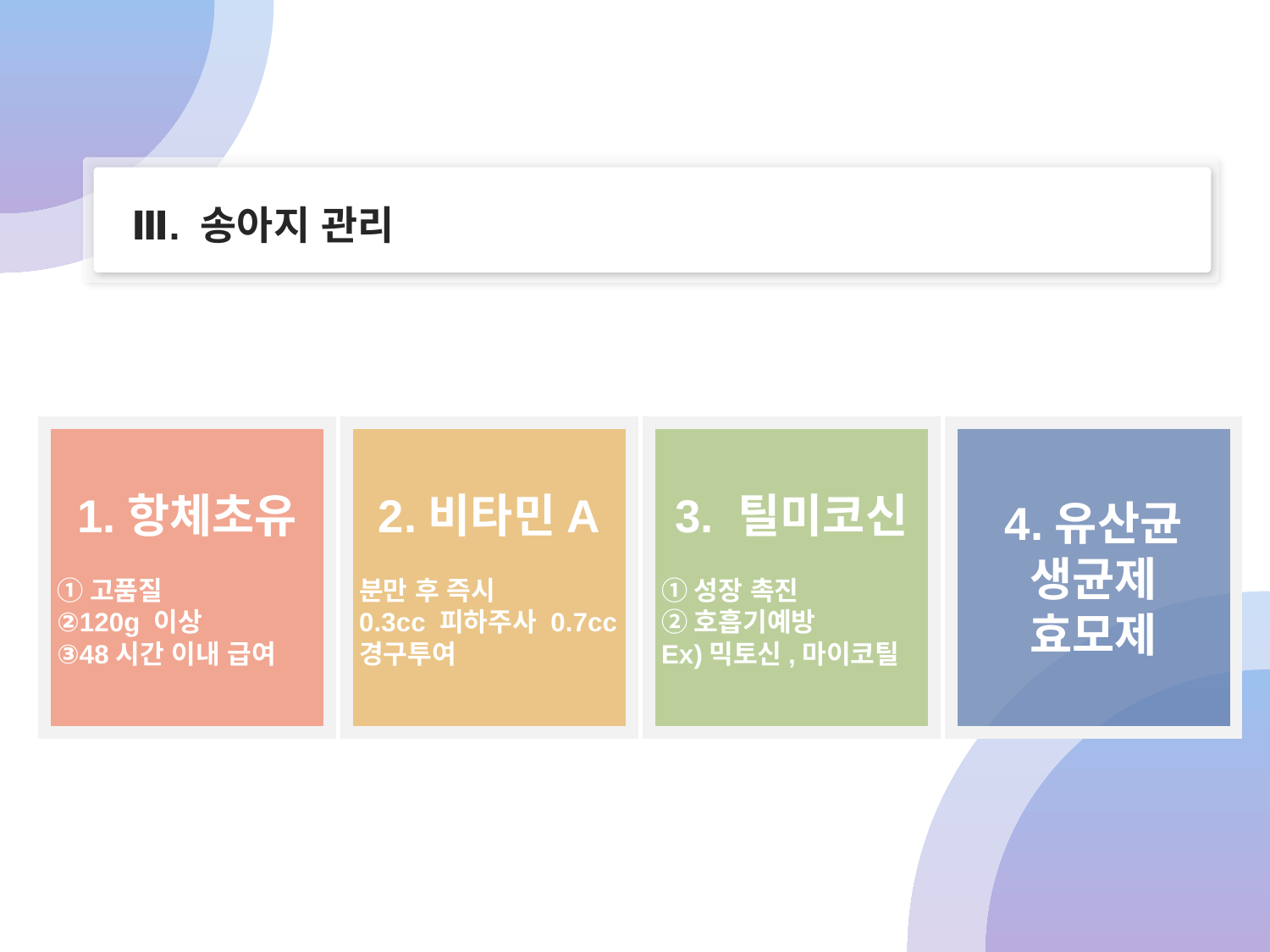

Ⅲ. 송아지 관리
1.항체초유

①고품질
②120g 이상
③48시간 이내 급여
2.비타민A

분만 후 즉시
0.3cc 피하주사 0.7cc 경구투여
3. 틸미코신

①성장 촉진
②호흡기예방
Ex)믹토신,마이코틸
4.유산균
생균제
효모제